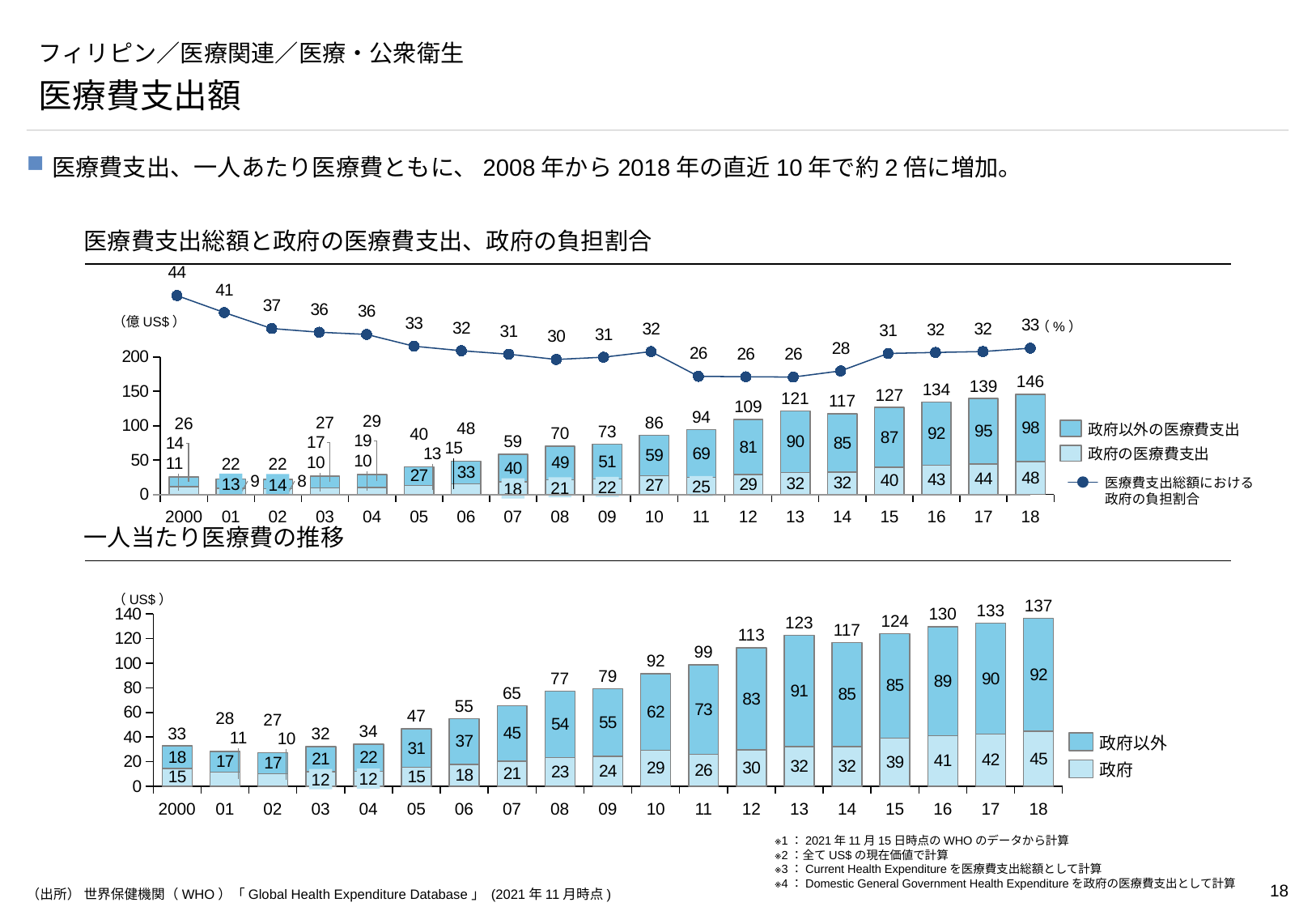

# フィリピン／医療関連／医療・公衆衛生
医療費支出額
医療費支出、一人あたり医療費ともに、2008年から2018年の直近10年で約2倍に増加。
医療費支出総額と政府の医療費支出、政府の負担割合

### Chart

| Category |  |
|---|---|
（億US$）
（%）

### Chart

| Category |  |  |
|---|---|---|
146
139
134
127
121
117
109
94
29
86
27
26
48
政府以外の医療費支出

73
70
40
59
政府の医療費支出

22
22
13
14
医療費支出総額における
政府の負担割合
25
22

21
18
2000
01
02
03
04
05
06
07
08
09
10
11
12
13
14
15
16
17
18
一人当たり医療費の推移
（US$）
137
133

### Chart

| Category |  |  |
|---|---|---|
130
124
123
117
113
99
92
79
77
65
55
47
28
27
34
33
32
政府以外

政府

12
12
2000
01
02
03
04
05
06
07
08
09
10
11
12
13
14
15
16
17
18
※1：2021年11月15日時点のWHOのデータから計算
※2：全てUS$の現在価値で計算
※3：Current Health Expenditureを医療費支出総額として計算
※4：Domestic General Government Health Expenditureを政府の医療費支出として計算
（出所） 世界保健機関（WHO）「Global Health Expenditure Database」 (2021年11月時点)